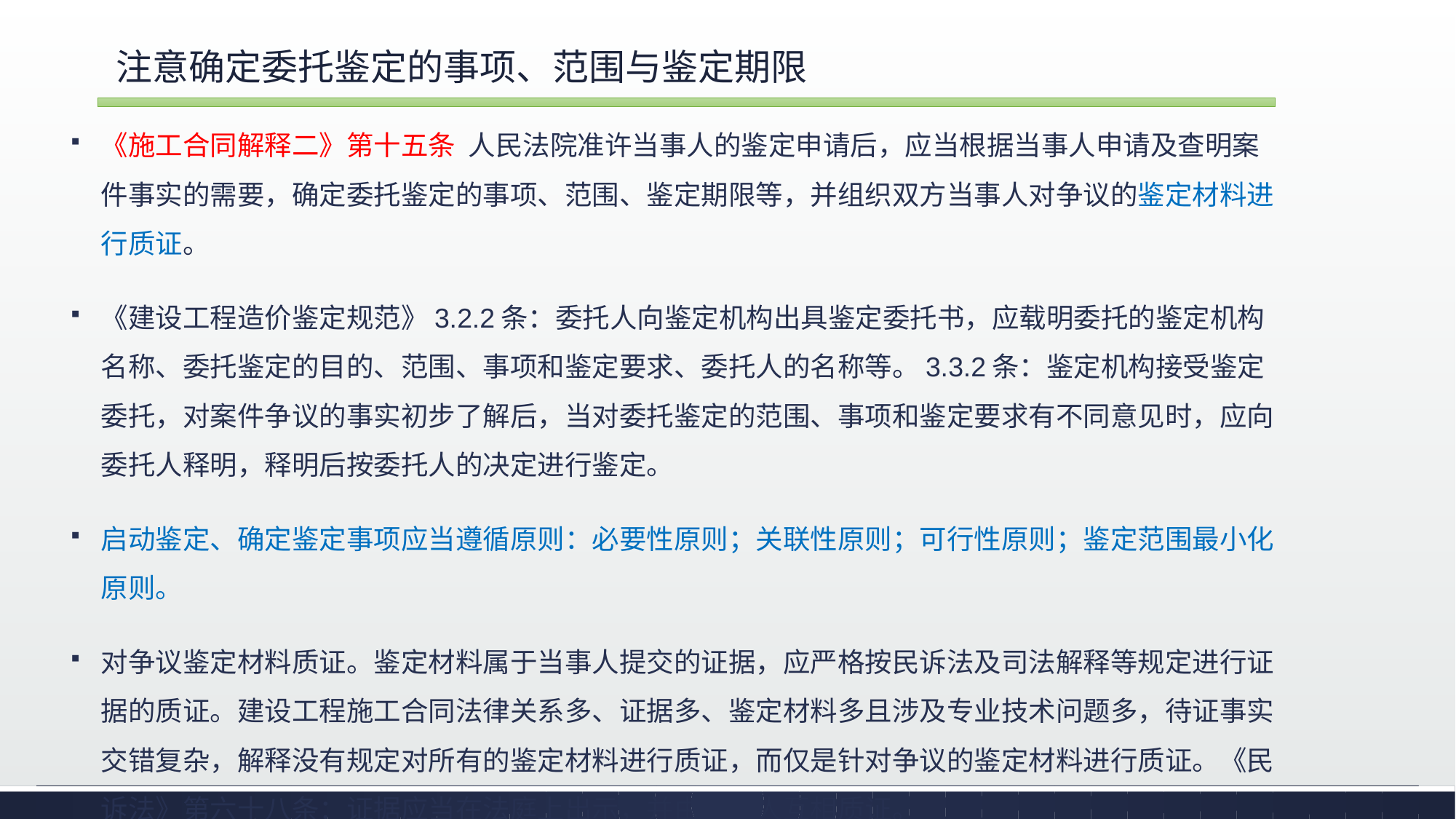

# 注意确定委托鉴定的事项、范围与鉴定期限

《施工合同解释二》第十五条  人民法院准许当事人的鉴定申请后，应当根据当事人申请及查明案件事实的需要，确定委托鉴定的事项、范围、鉴定期限等，并组织双方当事人对争议的鉴定材料进行质证。
《建设工程造价鉴定规范》3.2.2条：委托人向鉴定机构出具鉴定委托书，应载明委托的鉴定机构名称、委托鉴定的目的、范围、事项和鉴定要求、委托人的名称等。3.3.2条：鉴定机构接受鉴定委托，对案件争议的事实初步了解后，当对委托鉴定的范围、事项和鉴定要求有不同意见时，应向委托人释明，释明后按委托人的决定进行鉴定。
启动鉴定、确定鉴定事项应当遵循原则：必要性原则；关联性原则；可行性原则；鉴定范围最小化原则。
对争议鉴定材料质证。鉴定材料属于当事人提交的证据，应严格按民诉法及司法解释等规定进行证据的质证。建设工程施工合同法律关系多、证据多、鉴定材料多且涉及专业技术问题多，待证事实交错复杂，解释没有规定对所有的鉴定材料进行质证，而仅是针对争议的鉴定材料进行质证。《民诉法》第六十八条：证据应当在法庭上出示，并由当事人互相质证。